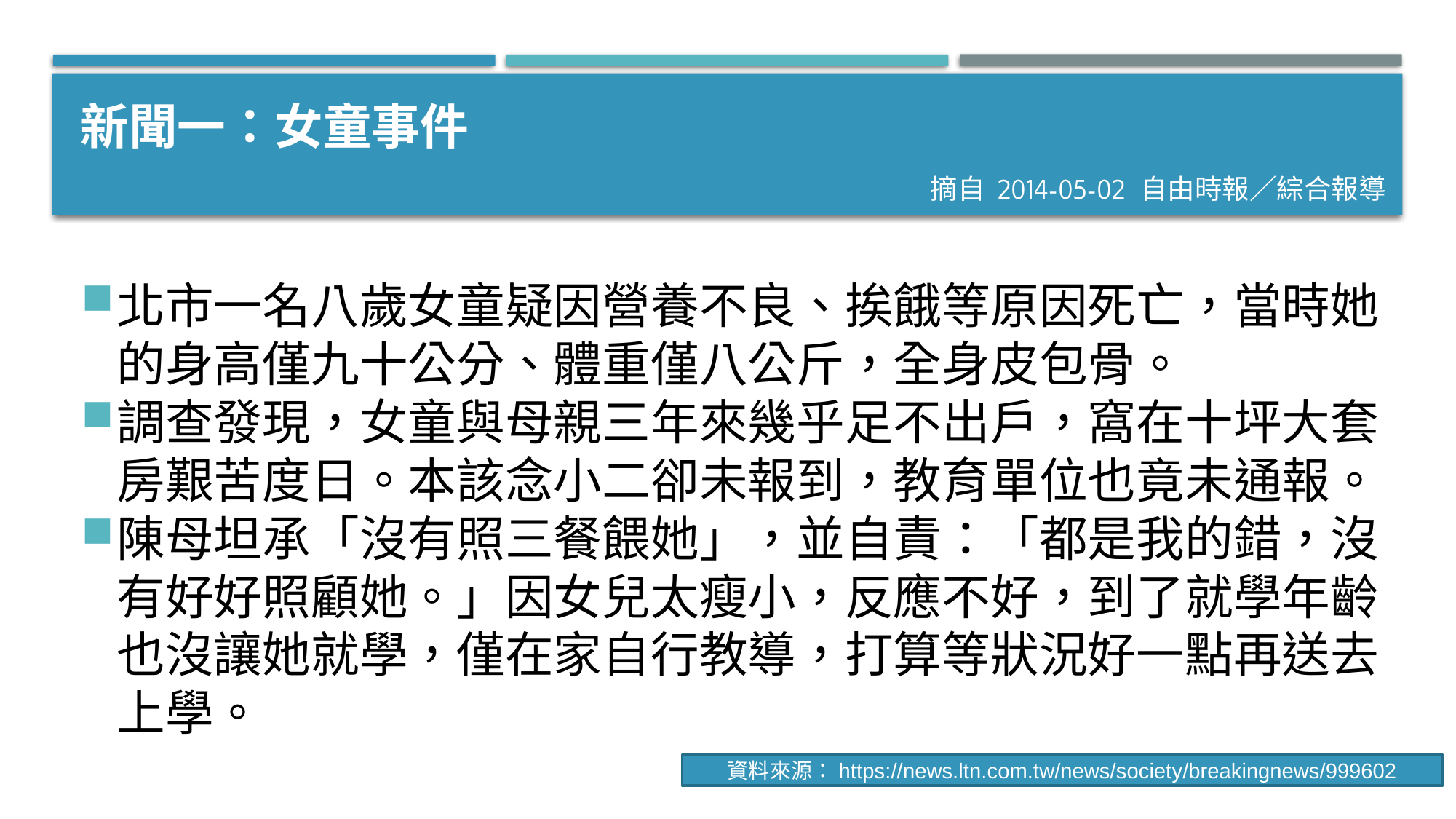

# 新聞一：女童事件
摘自 2014-05-02 自由時報／綜合報導
北市一名八歲女童疑因營養不良、挨餓等原因死亡，當時她的身高僅九十公分、體重僅八公斤，全身皮包骨。
調查發現，女童與母親三年來幾乎足不出戶，窩在十坪大套房艱苦度日。本該念小二卻未報到，教育單位也竟未通報。
陳母坦承「沒有照三餐餵她」，並自責：「都是我的錯，沒有好好照顧她。」因女兒太瘦小，反應不好，到了就學年齡也沒讓她就學，僅在家自行教導，打算等狀況好一點再送去上學。
資料來源：https://news.ltn.com.tw/news/society/breakingnews/999602